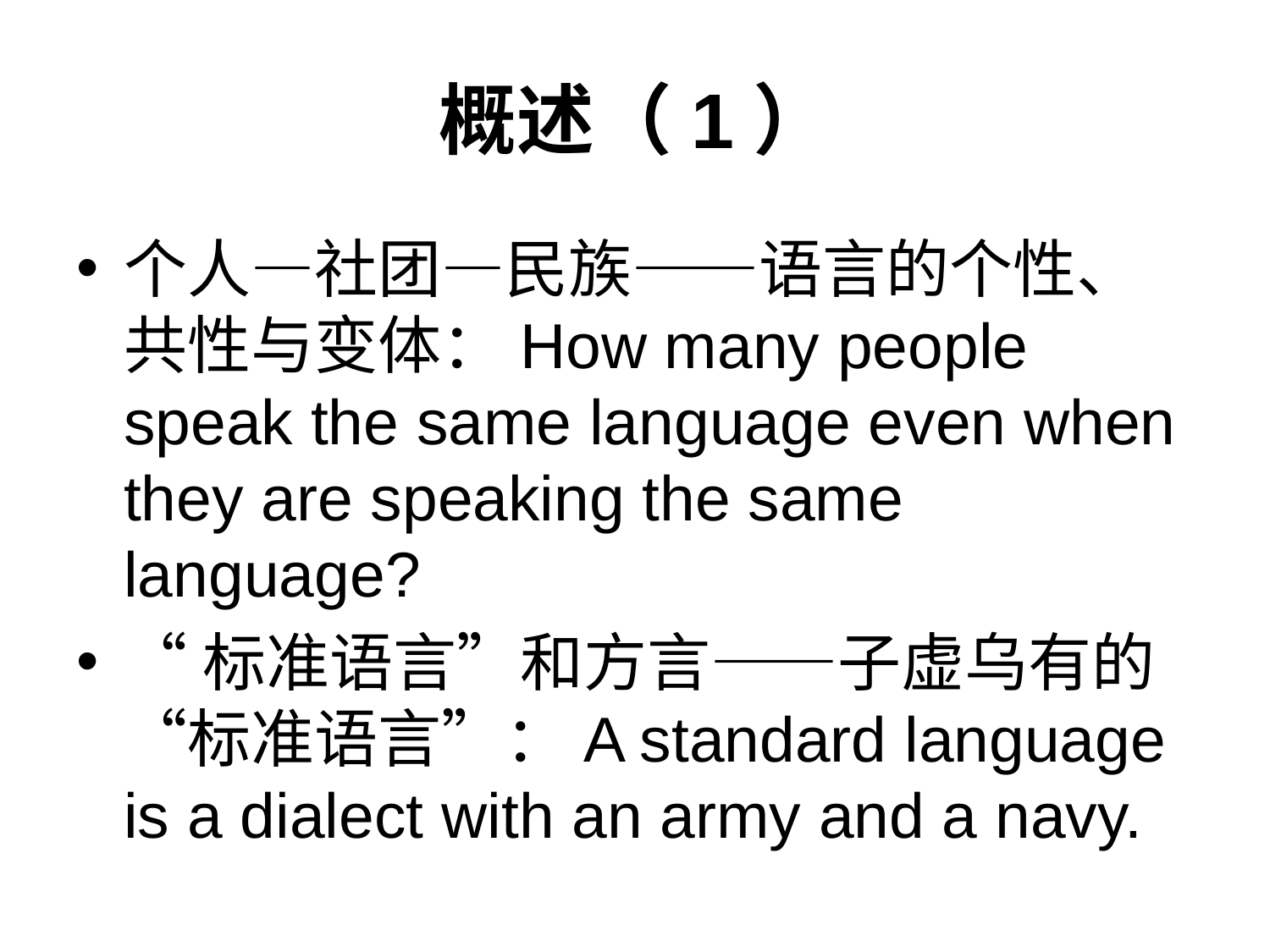

# 概述（1）
个人—社团—民族——语言的个性、共性与变体：How many people speak the same language even when they are speaking the same language?
“标准语言”和方言——子虚乌有的“标准语言”：A standard language is a dialect with an army and a navy.